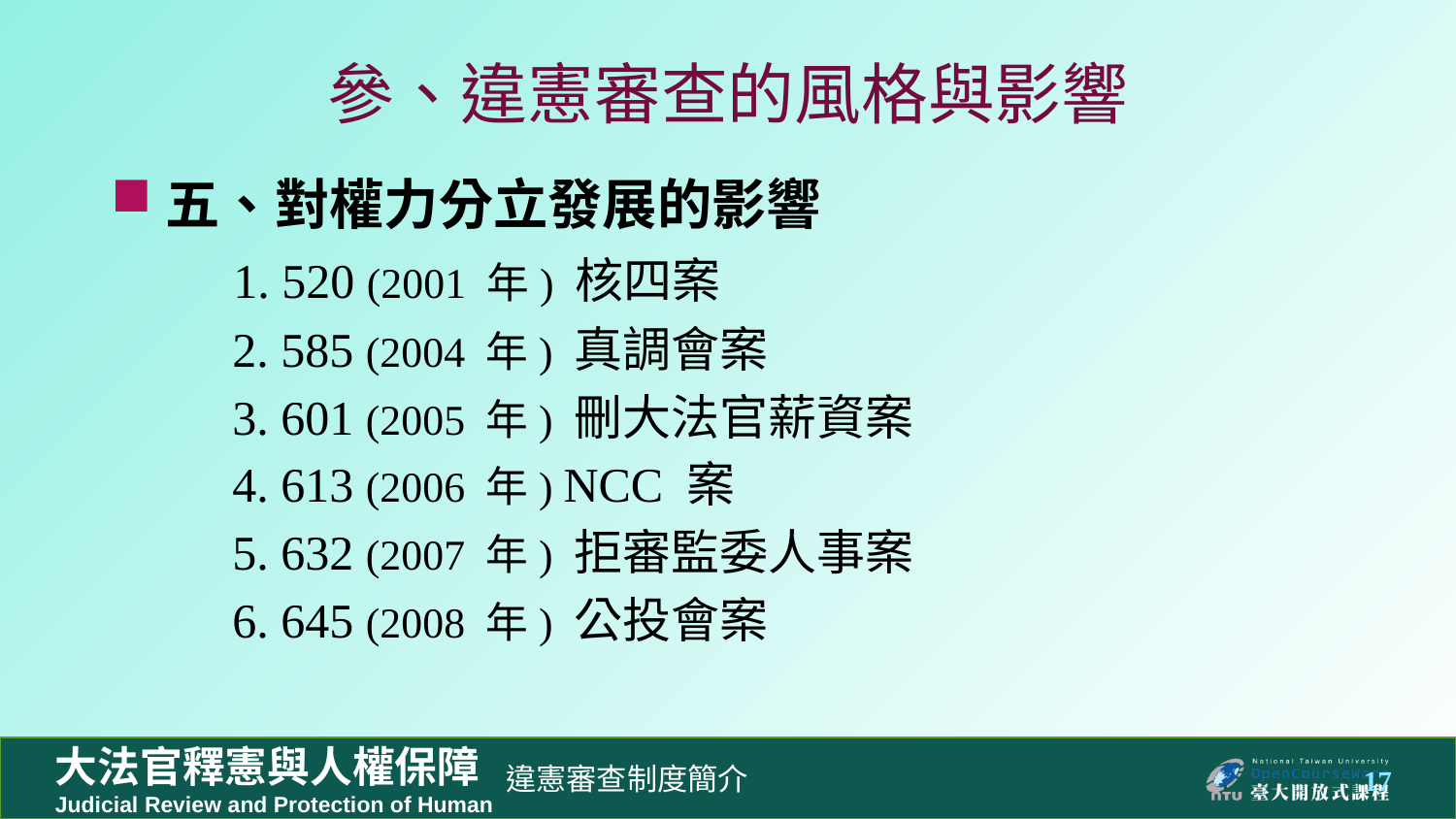

# 參、違憲審查的風格與影響
五、對權力分立發展的影響
         1. 520 (2001 年) 核四案
          2. 585 (2004 年) 真調會案
          3. 601 (2005 年) 刪大法官薪資案
          4. 613 (2006 年) NCC 案
          5. 632 (2007 年) 拒審監委人事案
          6. 645 (2008 年) 公投會案